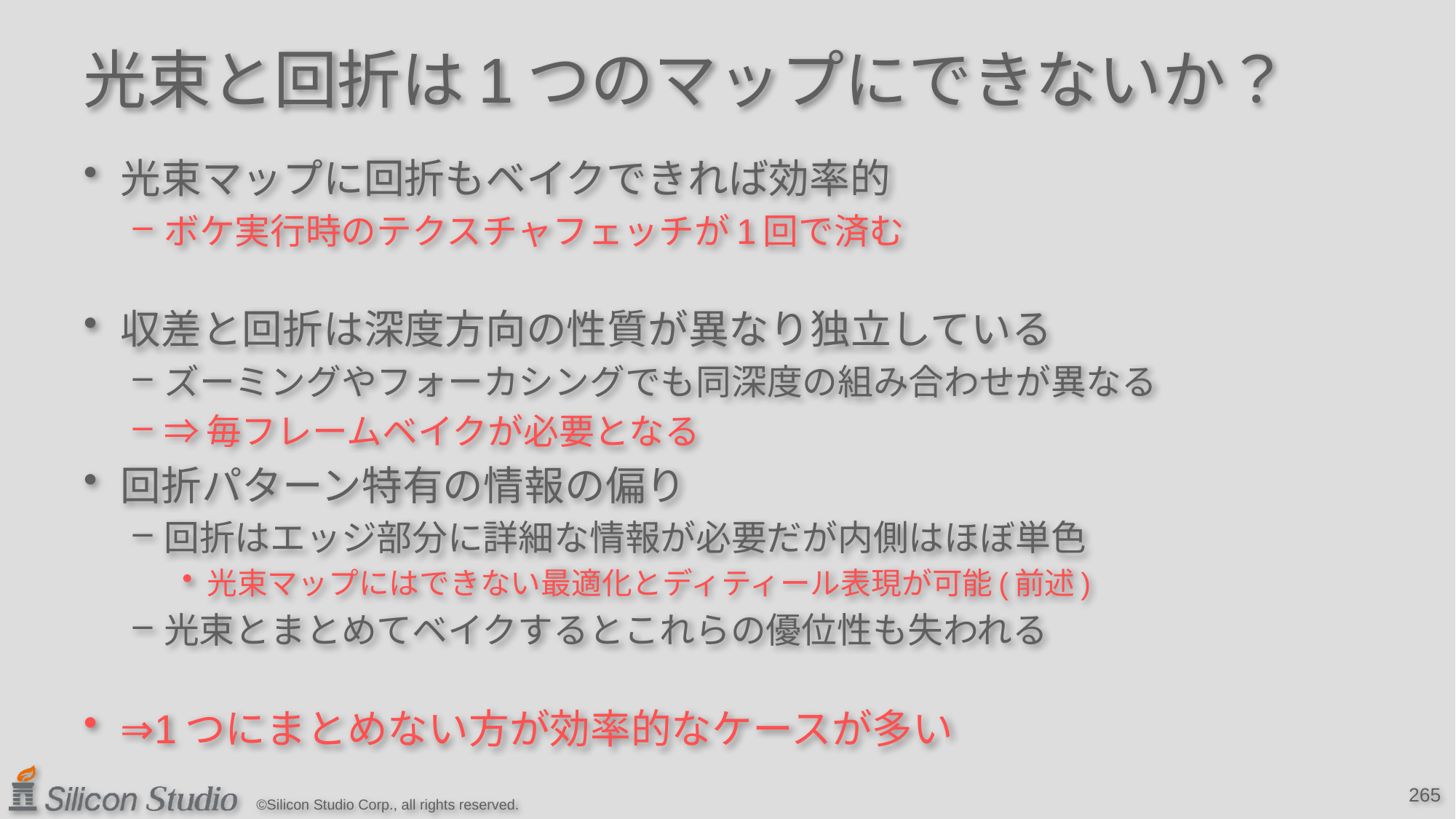

# 光束と回折は1つのマップにできないか？
光束マップに回折もベイクできれば効率的
ボケ実行時のテクスチャフェッチが1回で済む

収差と回折は深度方向の性質が異なり独立している
ズーミングやフォーカシングでも同深度の組み合わせが異なる
⇒毎フレームベイクが必要となる
回折パターン特有の情報の偏り
回折はエッジ部分に詳細な情報が必要だが内側はほぼ単色
光束マップにはできない最適化とディティール表現が可能(前述)
光束とまとめてベイクするとこれらの優位性も失われる

⇒1つにまとめない方が効率的なケースが多い